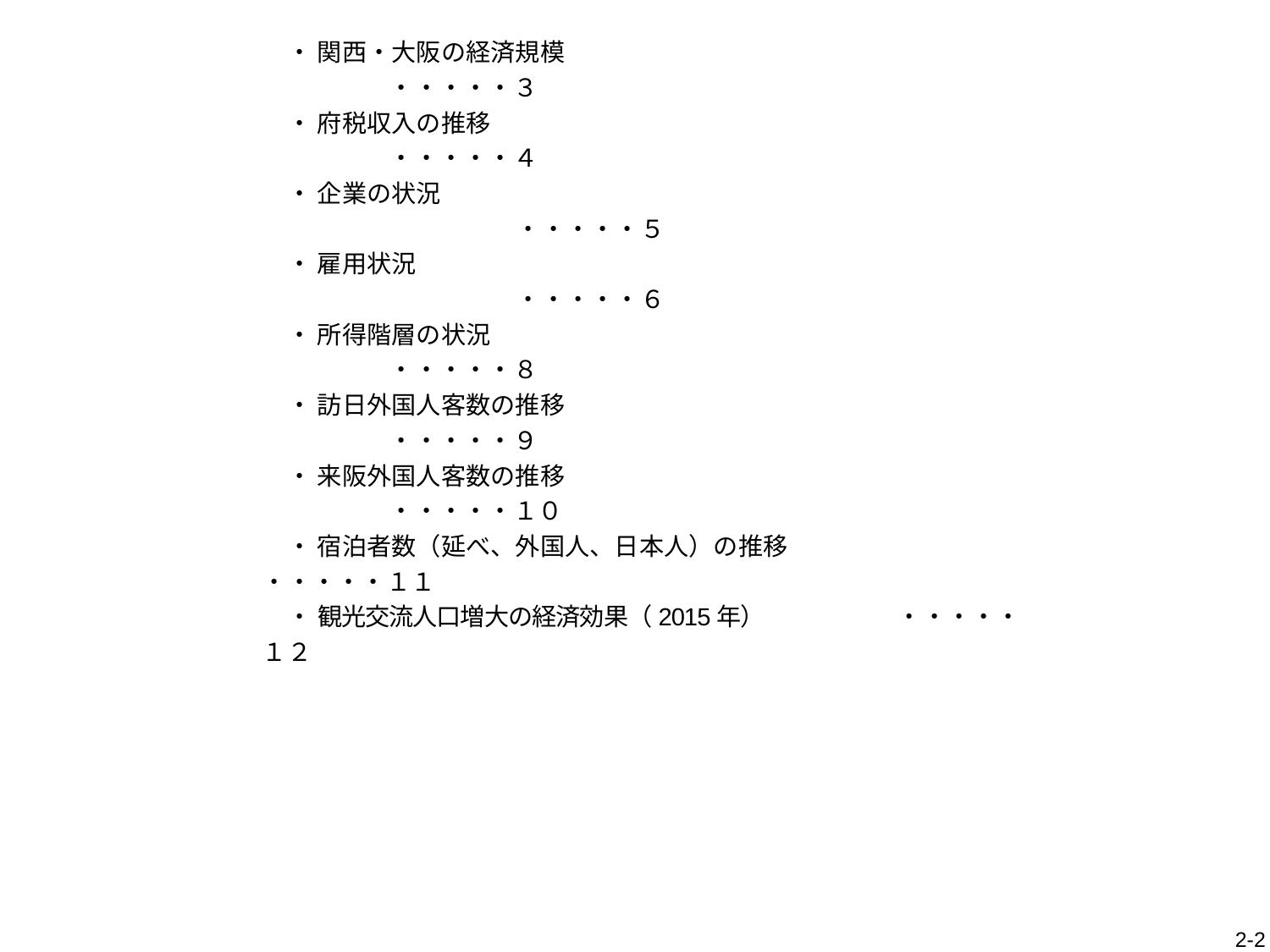

・ 関西・大阪の経済規模					・・・・・３
　・ 府税収入の推移						・・・・・４
　・ 企業の状況							・・・・・５
　・ 雇用状況							・・・・・６
　・ 所得階層の状況　						・・・・・８
　・ 訪日外国人客数の推移					・・・・・９
　・ 来阪外国人客数の推移					・・・・・１０
　・ 宿泊者数（延べ、外国人、日本人）の推移		・・・・・１１
　・ 観光交流人口増大の経済効果（2015年）　　	・・・・・１２
2-2